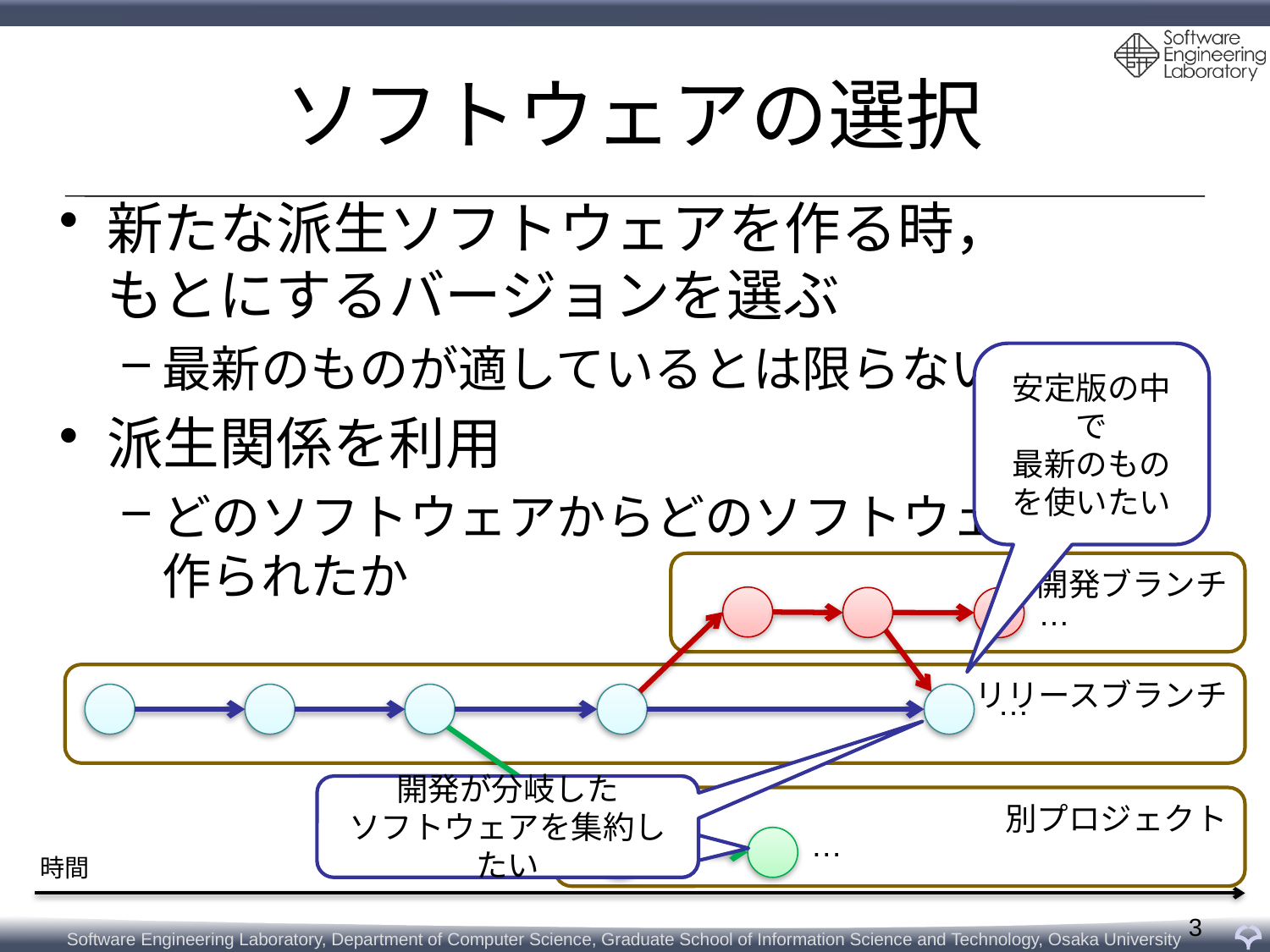

# ソフトウェアの選択
新たな派生ソフトウェアを作る時，
もとにするバージョンを選ぶ
最新のものが適しているとは限らない
派生関係を利用
どのソフトウェアからどのソフトウェアが
作られたか
安定版の中で
最新のものを使いたい
開発ブランチ

…
リリースブランチ
…

開発が分岐した
ソフトウェアを集約したい
分岐したソフトウェアをまとめたい
別プロジェクト
…

時間
3